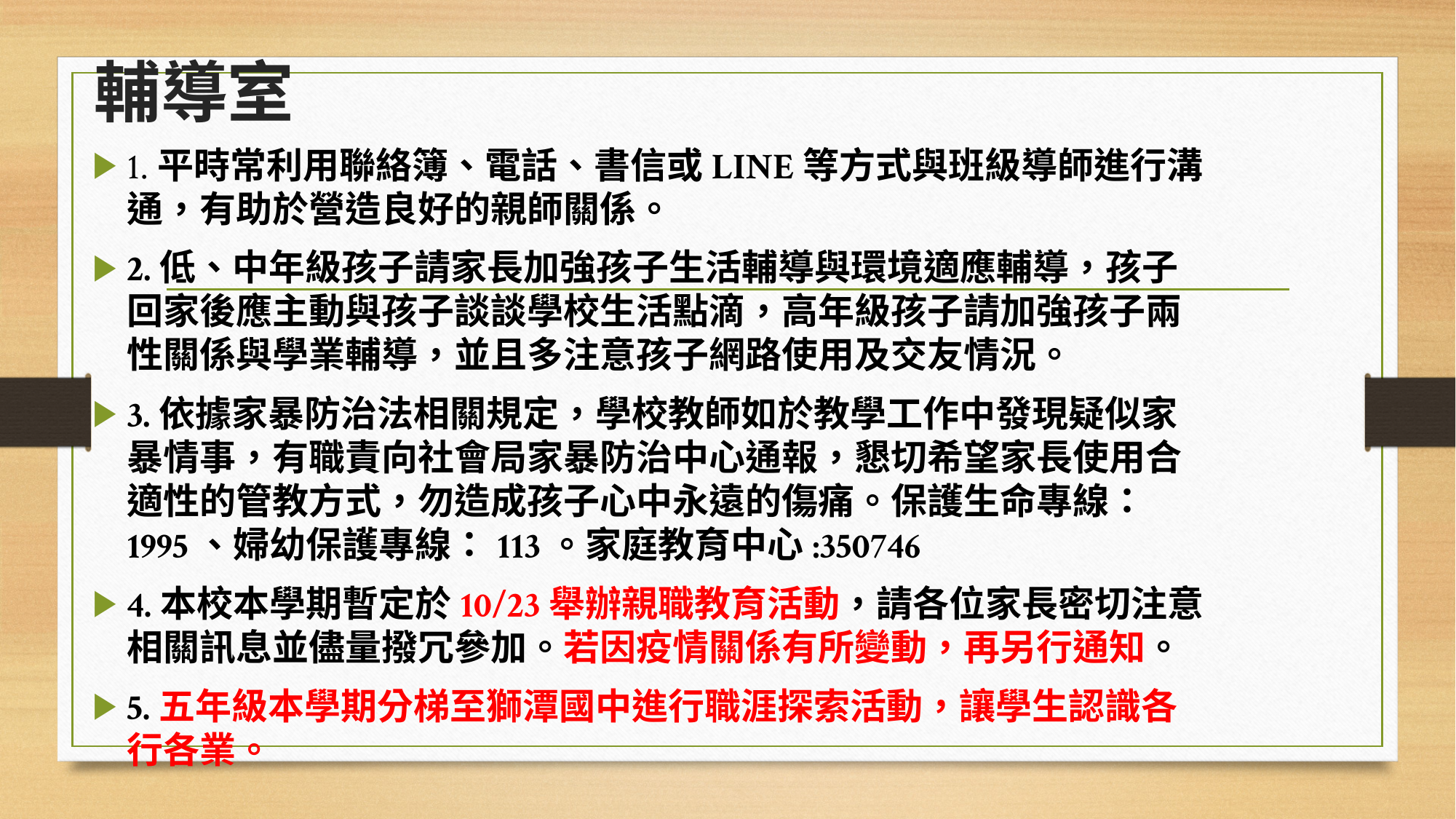

# 輔導室
1.平時常利用聯絡簿、電話、書信或LINE等方式與班級導師進行溝通，有助於營造良好的親師關係。
2.低、中年級孩子請家長加強孩子生活輔導與環境適應輔導，孩子回家後應主動與孩子談談學校生活點滴，高年級孩子請加強孩子兩性關係與學業輔導，並且多注意孩子網路使用及交友情況。
3.依據家暴防治法相關規定，學校教師如於教學工作中發現疑似家暴情事，有職責向社會局家暴防治中心通報，懇切希望家長使用合適性的管教方式，勿造成孩子心中永遠的傷痛。保護生命專線：1995、婦幼保護專線：113。家庭教育中心:350746
4.本校本學期暫定於10/23舉辦親職教育活動，請各位家長密切注意相關訊息並儘量撥冗參加。若因疫情關係有所變動，再另行通知。
5.五年級本學期分梯至獅潭國中進行職涯探索活動，讓學生認識各行各業。